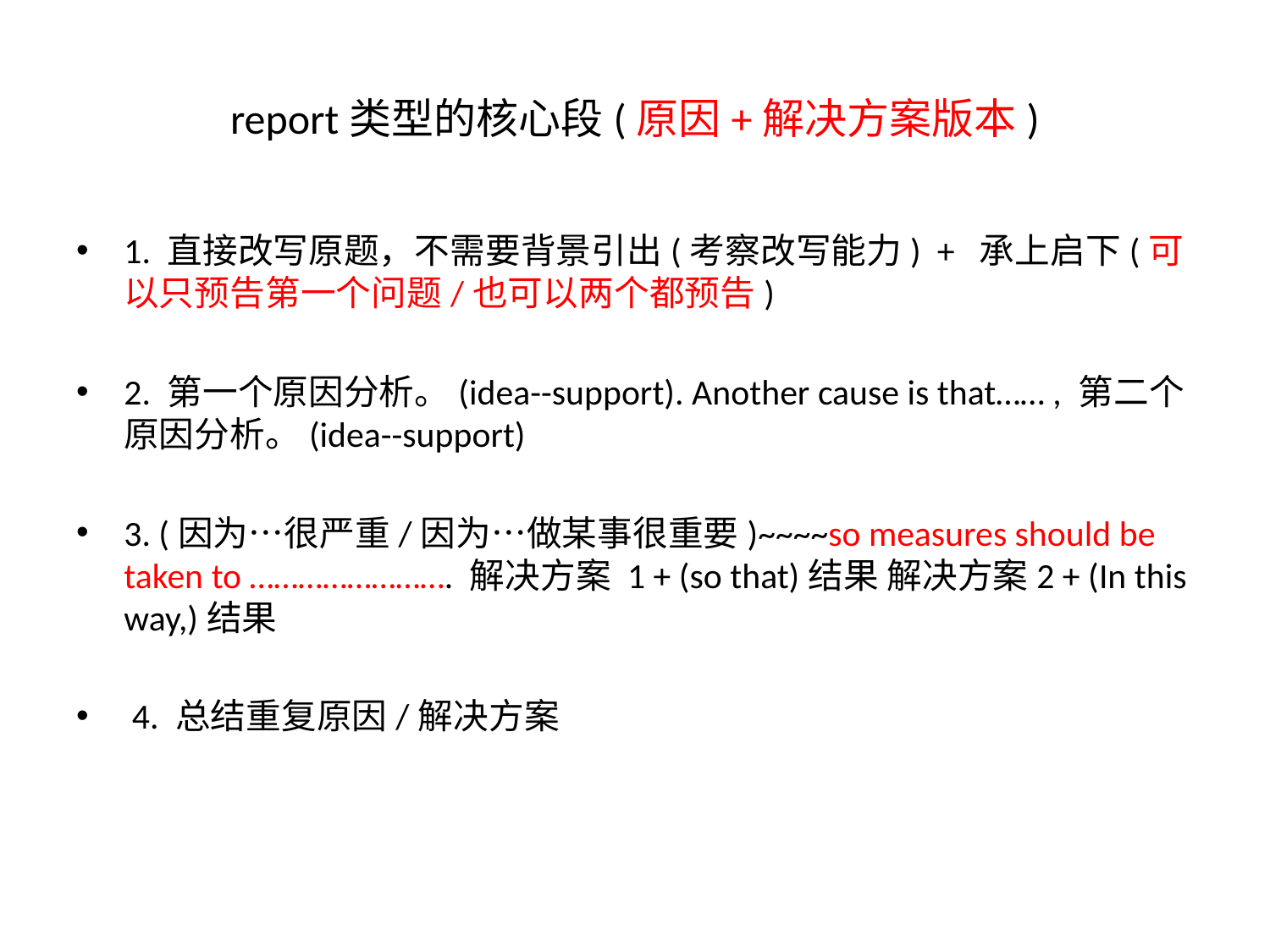

# report类型的核心段(原因+解决方案版本)
1. 直接改写原题，不需要背景引出(考察改写能力)  +  承上启下(可以只预告第一个问题/也可以两个都预告)

2. 第一个原因分析。(idea--support). Another cause is that…… , 第二个原因分析。(idea--support)

3. (因为…很严重/因为…做某事很重要)~~~~so measures should be taken to ……………………. 解决方案 1 + (so that)结果 解决方案2 + (In this way,)结果

 4. 总结重复原因/解决方案